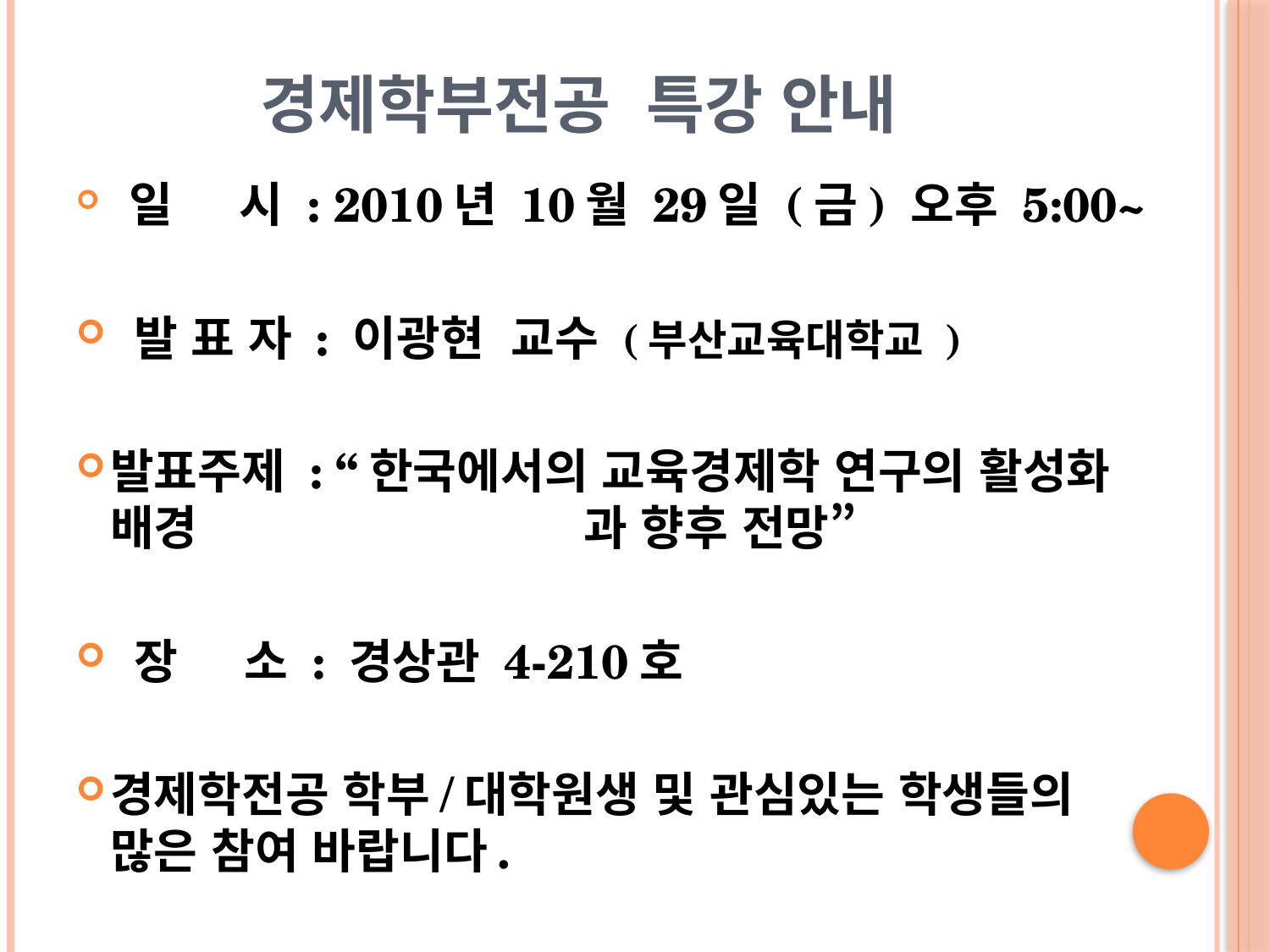

# 경제학부전공  특강 안내
 일     시 : 2010년 10월 29일 (금) 오후 5:00~

 발 표 자 : 이광현  교수 (부산교육대학교 )

발표주제 : “한국에서의 교육경제학 연구의 활성화 배경                             과 향후 전망”

 장     소 : 경상관 4-210호

경제학전공 학부/대학원생 및 관심있는 학생들의 많은 참여 바랍니다.